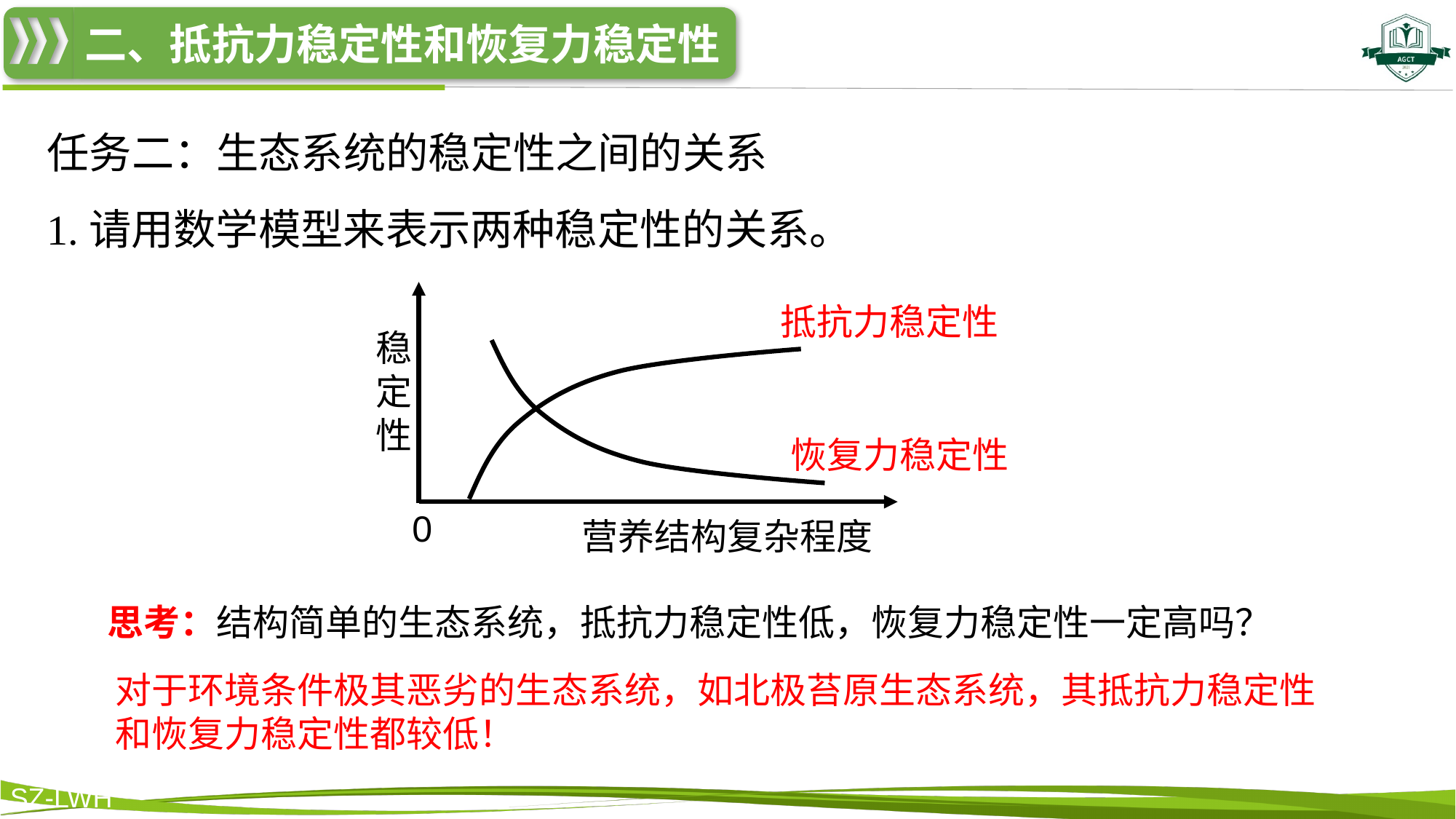

任务二：生态系统的稳定性之间的关系
1.请用数学模型来表示两种稳定性的关系。
0
抵抗力稳定性
稳定性

恢复力稳定性
营养结构复杂程度
思考：结构简单的生态系统，抵抗力稳定性低，恢复力稳定性一定高吗？
对于环境条件极其恶劣的生态系统，如北极苔原生态系统，其抵抗力稳定性和恢复力稳定性都较低！